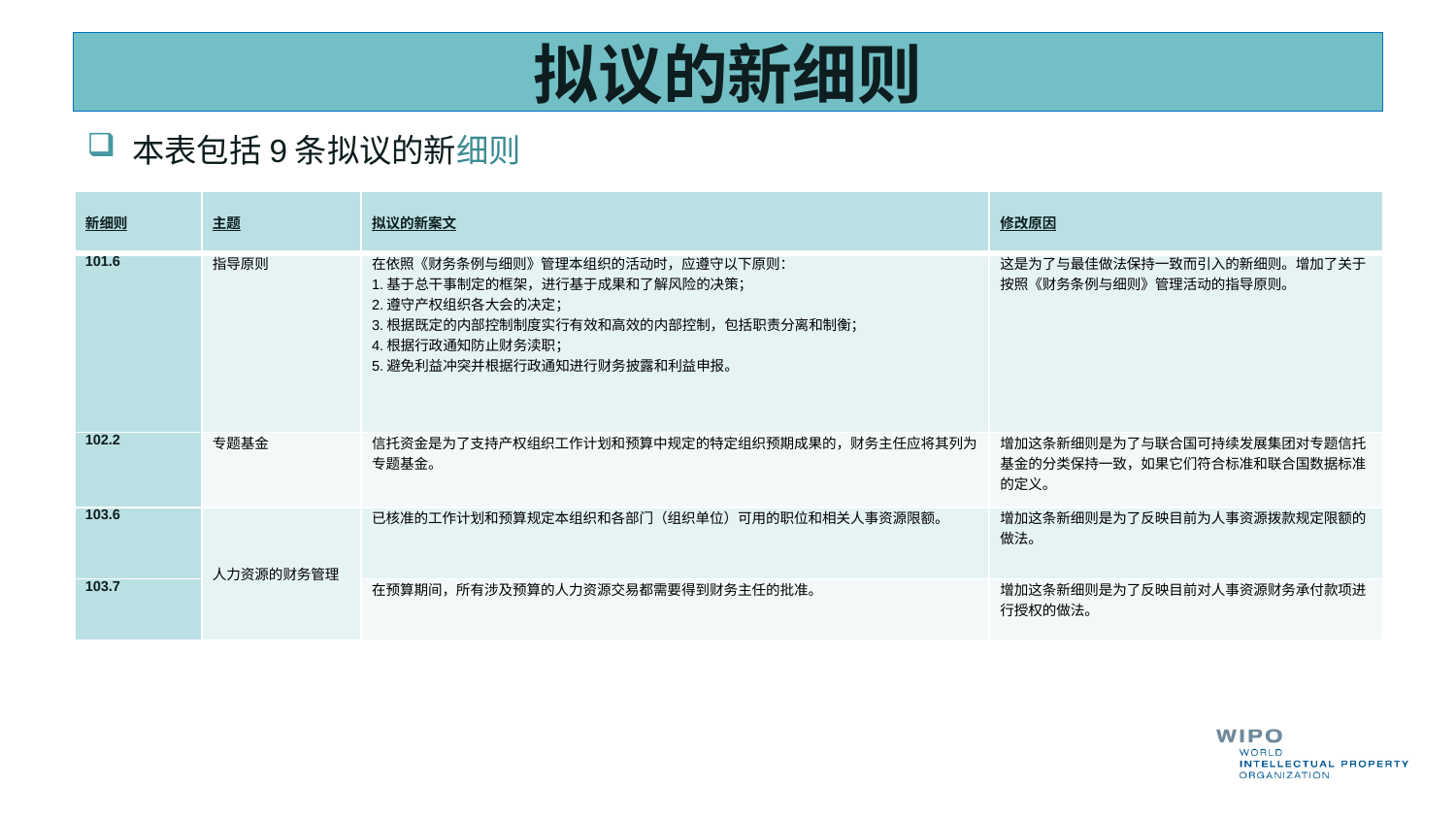

# 拟议的新细则
本表包括9条拟议的新细则

| 新细则 | 主题 | 拟议的新案文 | 修改原因 |
| --- | --- | --- | --- |
| 101.6 | 指导原则 | 在依照《财务条例与细则》管理本组织的活动时，应遵守以下原则： 1.基于总干事制定的框架，进行基于成果和了解风险的决策； 2.遵守产权组织各大会的决定； 3.根据既定的内部控制制度实行有效和高效的内部控制，包括职责分离和制衡； 4.根据行政通知防止财务渎职； 5.避免利益冲突并根据行政通知进行财务披露和利益申报。 | 这是为了与最佳做法保持一致而引入的新细则。增加了关于按照《财务条例与细则》管理活动的指导原则。 |
| 102.2 | 专题基金 | 信托资金是为了支持产权组织工作计划和预算中规定的特定组织预期成果的，财务主任应将其列为专题基金。 | 增加这条新细则是为了与联合国可持续发展集团对专题信托基金的分类保持一致，如果它们符合标准和联合国数据标准的定义。 |
| 103.6 | 人力资源的财务管理 | 已核准的工作计划和预算规定本组织和各部门（组织单位）可用的职位和相关人事资源限额。 | 增加这条新细则是为了反映目前为人事资源拨款规定限额的做法。 |
| 103.7 |  | 在预算期间，所有涉及预算的人力资源交易都需要得到财务主任的批准。 | 增加这条新细则是为了反映目前对人事资源财务承付款项进行授权的做法。 |